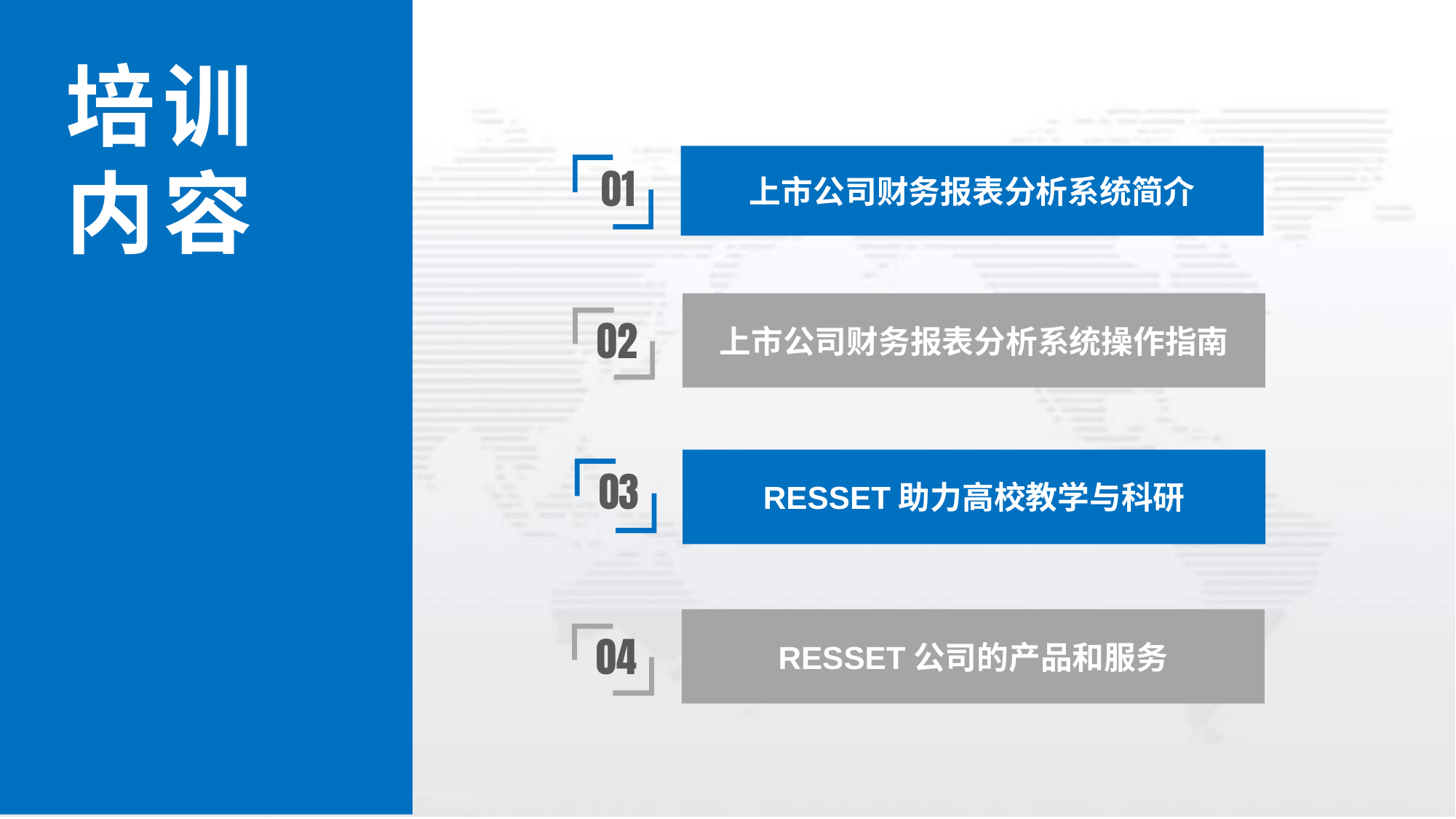

培 训
内 容
上市公司财务报表分析系统简介

01
上市公司财务报表分析系统操作指南

02
RESSET助力高校教学与科研

03
RESSET公司的产品和服务

04